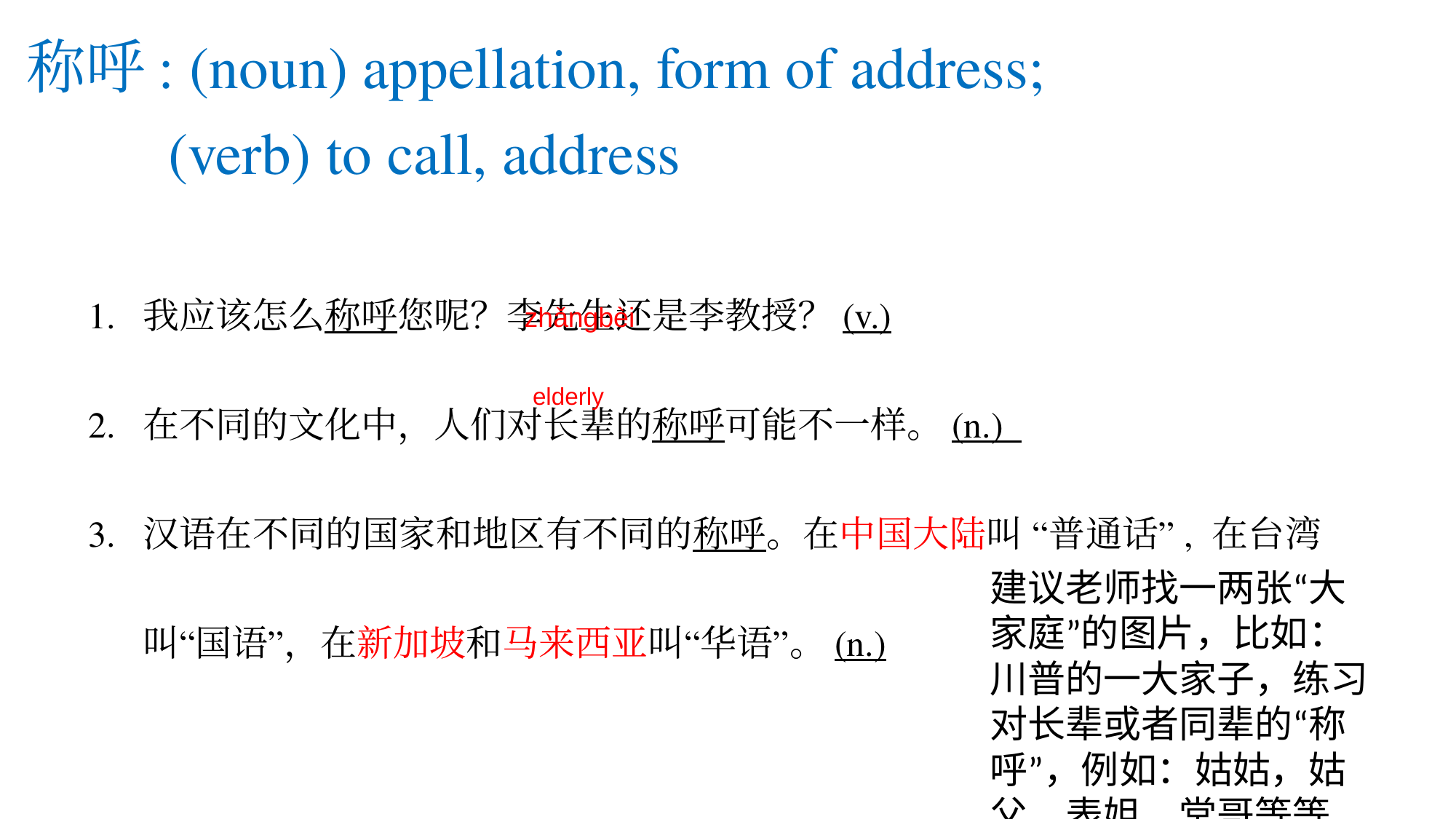

称呼: (noun) appellation, form of address;
	   (verb) to call, address
我应该怎么称呼您呢？李先生还是李教授？(v.)
在不同的文化中，人们对长辈的称呼可能不一样。(n.)
汉语在不同的国家和地区有不同的称呼。在中国大陆叫 “普通话”, 在台湾叫“国语”，在新加坡和马来西亚叫“华语”。(n.)
zhǎngbèi
elderly
建议老师找一两张“大家庭”的图片，比如：川普的一大家子，练习对长辈或者同辈的“称呼”，例如：姑姑，姑父，表姐，堂哥等等。